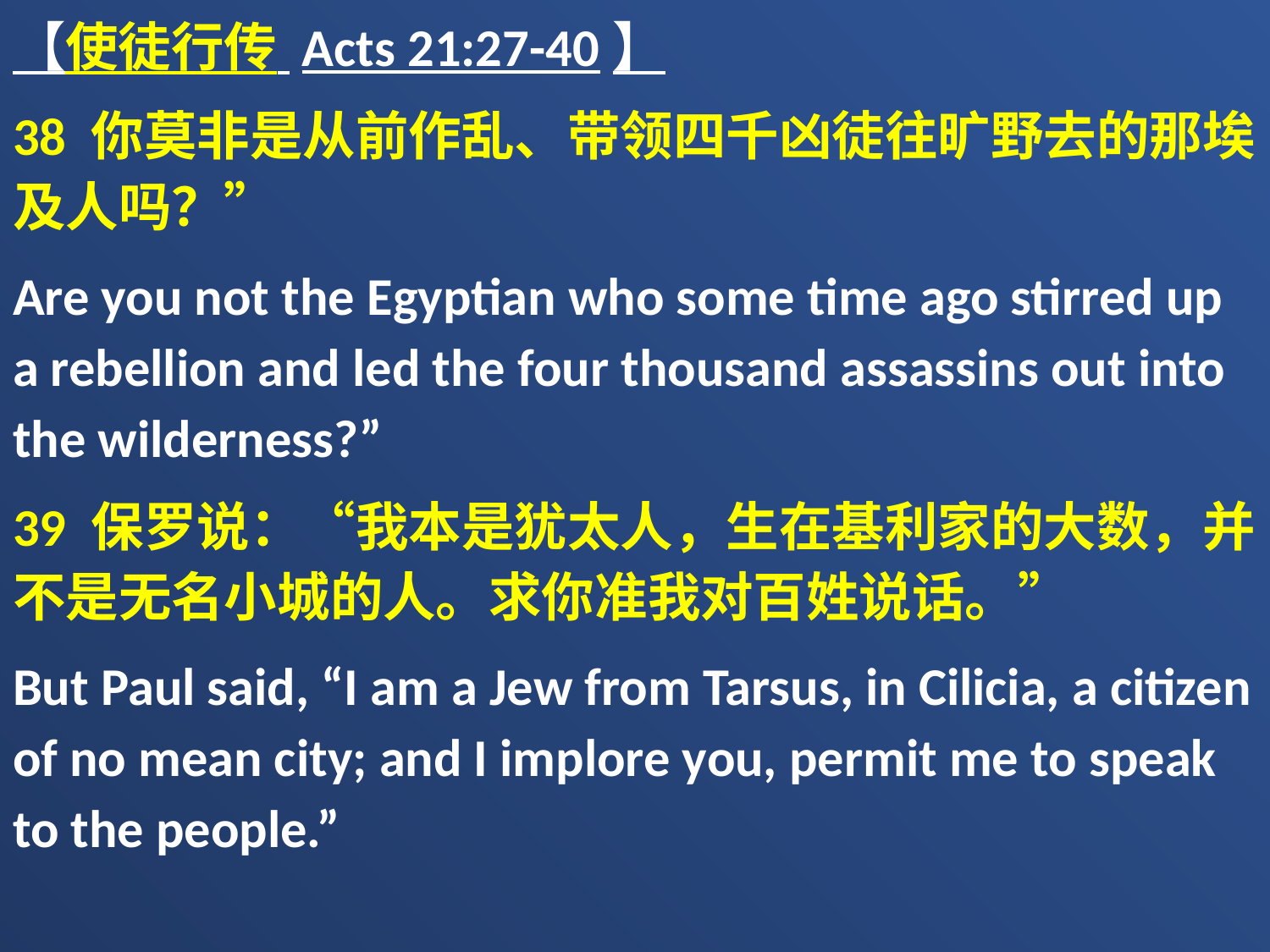

【使徒行传 Acts 21:27-40】
38 你莫非是从前作乱、带领四千凶徒往旷野去的那埃及人吗？”
Are you not the Egyptian who some time ago stirred up a rebellion and led the four thousand assassins out into the wilderness?”
39 保罗说：“我本是犹太人，生在基利家的大数，并不是无名小城的人。求你准我对百姓说话。”
But Paul said, “I am a Jew from Tarsus, in Cilicia, a citizen of no mean city; and I implore you, permit me to speak to the people.”